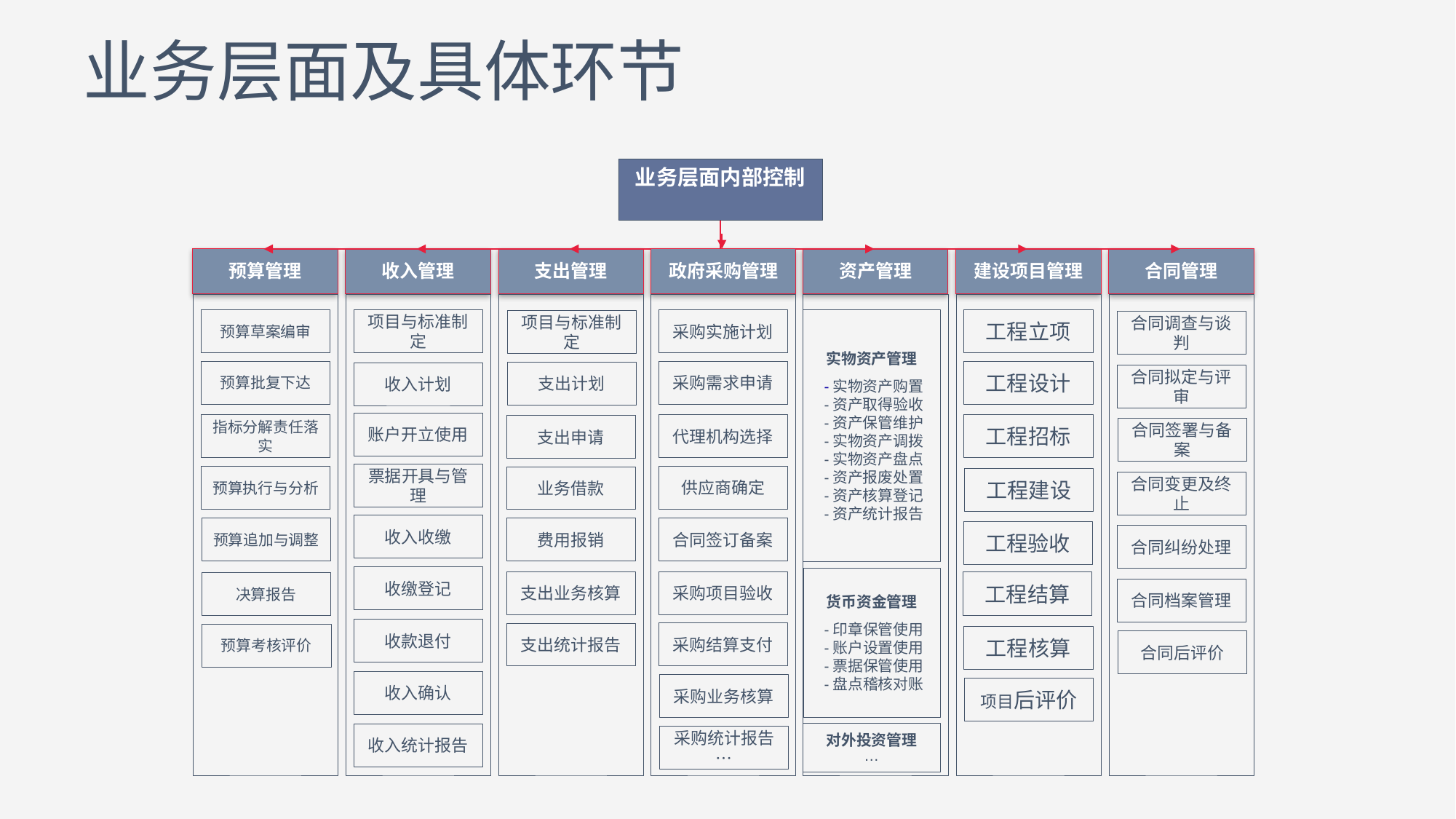

# 业务层面及具体环节
业务层面内部控制
预算管理
收入管理
支出管理
政府采购管理
资产管理
建设项目管理
合同管理

项目与标准制定
实物资产管理
 -实物资产购置
 -资产取得验收
 -资产保管维护
 -实物资产调拨
 -实物资产盘点
 -资产报废处置
 -资产核算登记
 -资产统计报告
预算草案编审
采购实施计划
工程立项
项目与标准制定
合同调查与谈判
预算批复下达
采购需求申请
工程设计
支出计划
收入计划
合同拟定与评审
账户开立使用
指标分解责任落实
代理机构选择
工程招标
支出申请
合同签署与备案
票据开具与管理
预算执行与分析
供应商确定
业务借款
工程建设
合同变更及终止
收入收缴
费用报销
合同签订备案
预算追加与调整
工程验收
合同纠纷处理
收缴登记
货币资金管理
 -印章保管使用
 -账户设置使用
 -票据保管使用
 -盘点稽核对账
支出业务核算
采购项目验收
工程结算
决算报告
合同档案管理
收款退付
采购结算支付
支出统计报告
预算考核评价
工程核算
合同后评价
收入确认
采购业务核算
项目后评价
对外投资管理
…
收入统计报告
采购统计报告…